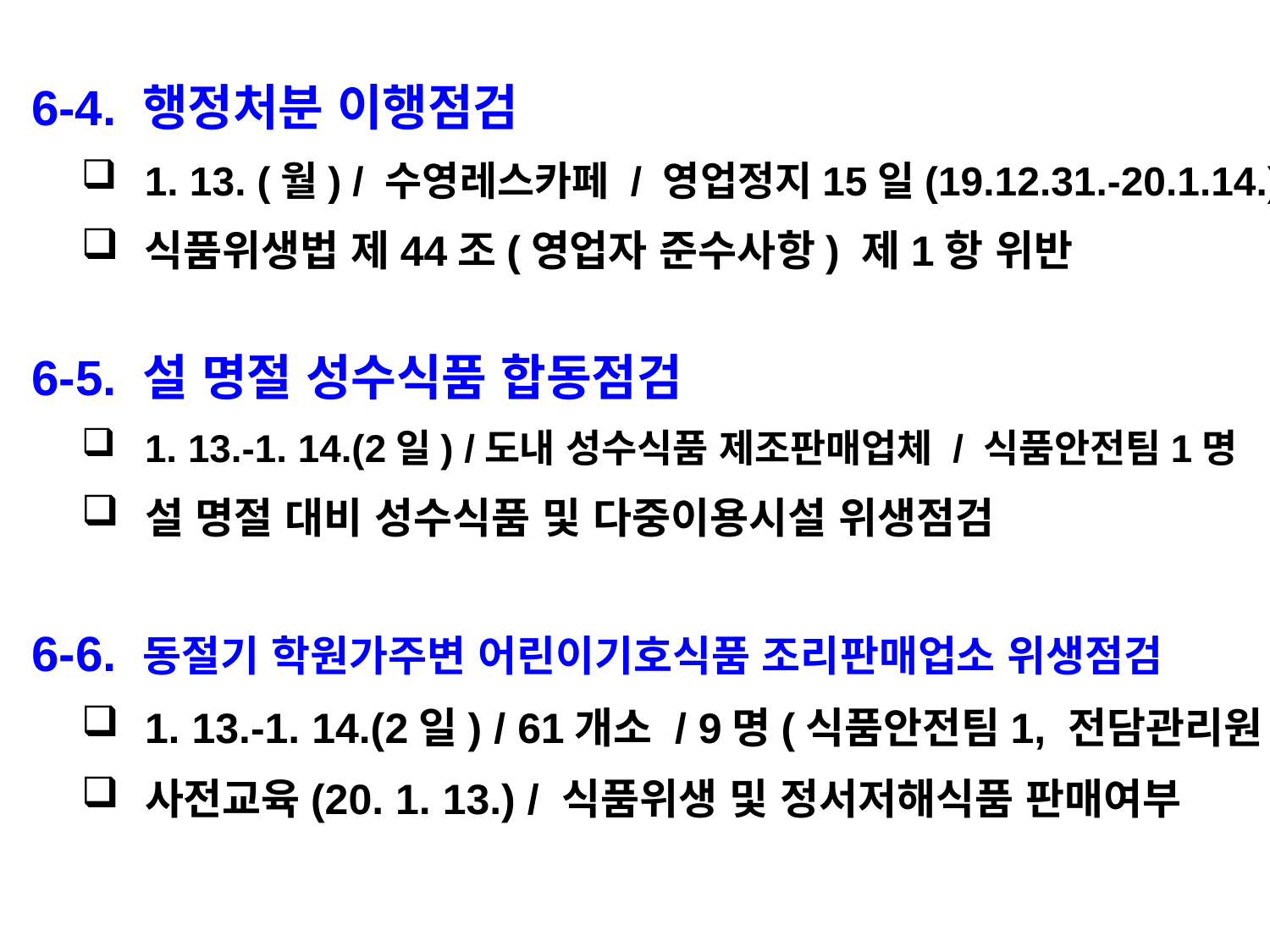

6-4. 행정처분 이행점검
1. 13. (월) / 수영레스카페 / 영업정지15일(19.12.31.-20.1.14.)
식품위생법 제44조(영업자 준수사항) 제1항 위반
 6-5. 설 명절 성수식품 합동점검
1. 13.-1. 14.(2일) /도내 성수식품 제조판매업체 / 식품안전팀1명
설 명절 대비 성수식품 및 다중이용시설 위생점검

 6-6. 동절기 학원가주변 어린이기호식품 조리판매업소 위생점검
1. 13.-1. 14.(2일) / 61개소 / 9명(식품안전팀1, 전담관리원8)
사전교육(20. 1. 13.) / 식품위생 및 정서저해식품 판매여부